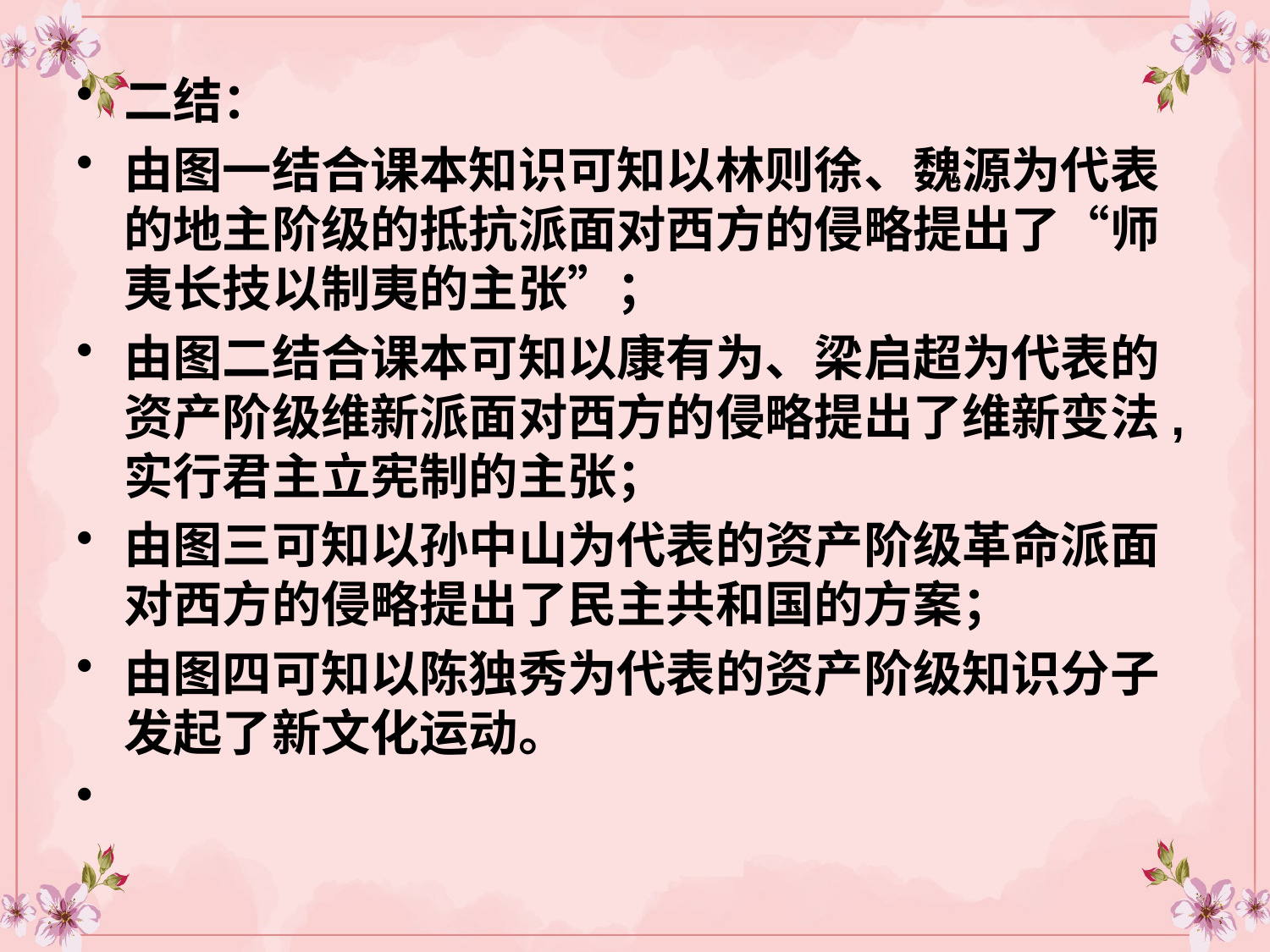

二结：
由图一结合课本知识可知以林则徐、魏源为代表的地主阶级的抵抗派面对西方的侵略提出了“师夷长技以制夷的主张”；
由图二结合课本可知以康有为、梁启超为代表的资产阶级维新派面对西方的侵略提出了维新变法,实行君主立宪制的主张；
由图三可知以孙中山为代表的资产阶级革命派面对西方的侵略提出了民主共和国的方案；
由图四可知以陈独秀为代表的资产阶级知识分子发起了新文化运动。